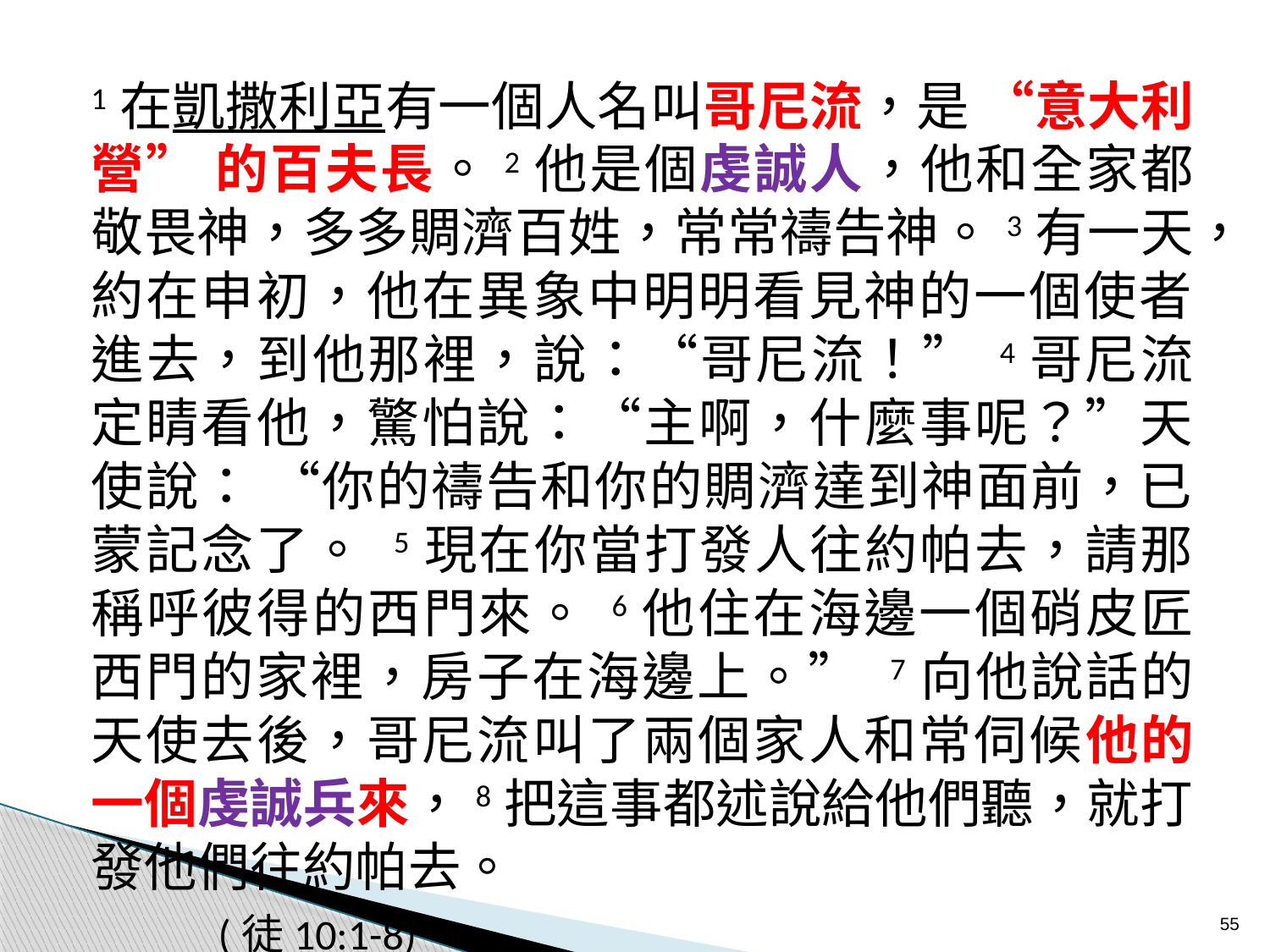

1在凱撒利亞有一個人名叫哥尼流，是 “意大利營” 的百夫長。2他是個虔誠人，他和全家都敬畏神，多多賙濟百姓，常常禱告神。3有一天，約在申初，他在異象中明明看見神的一個使者進去，到他那裡，說：“哥尼流！” 4哥尼流定睛看他，驚怕說：“主啊，什麼事呢？”天使說： “你的禱告和你的賙濟達到神面前，已蒙記念了。 5現在你當打發人往約帕去，請那稱呼彼得的西門來。 6他住在海邊一個硝皮匠西門的家裡，房子在海邊上。” 7向他說話的天使去後，哥尼流叫了兩個家人和常伺候他的一個虔誠兵來，8把這事都述說給他們聽，就打發他們往約帕去。
	(徒10:1-8)
55